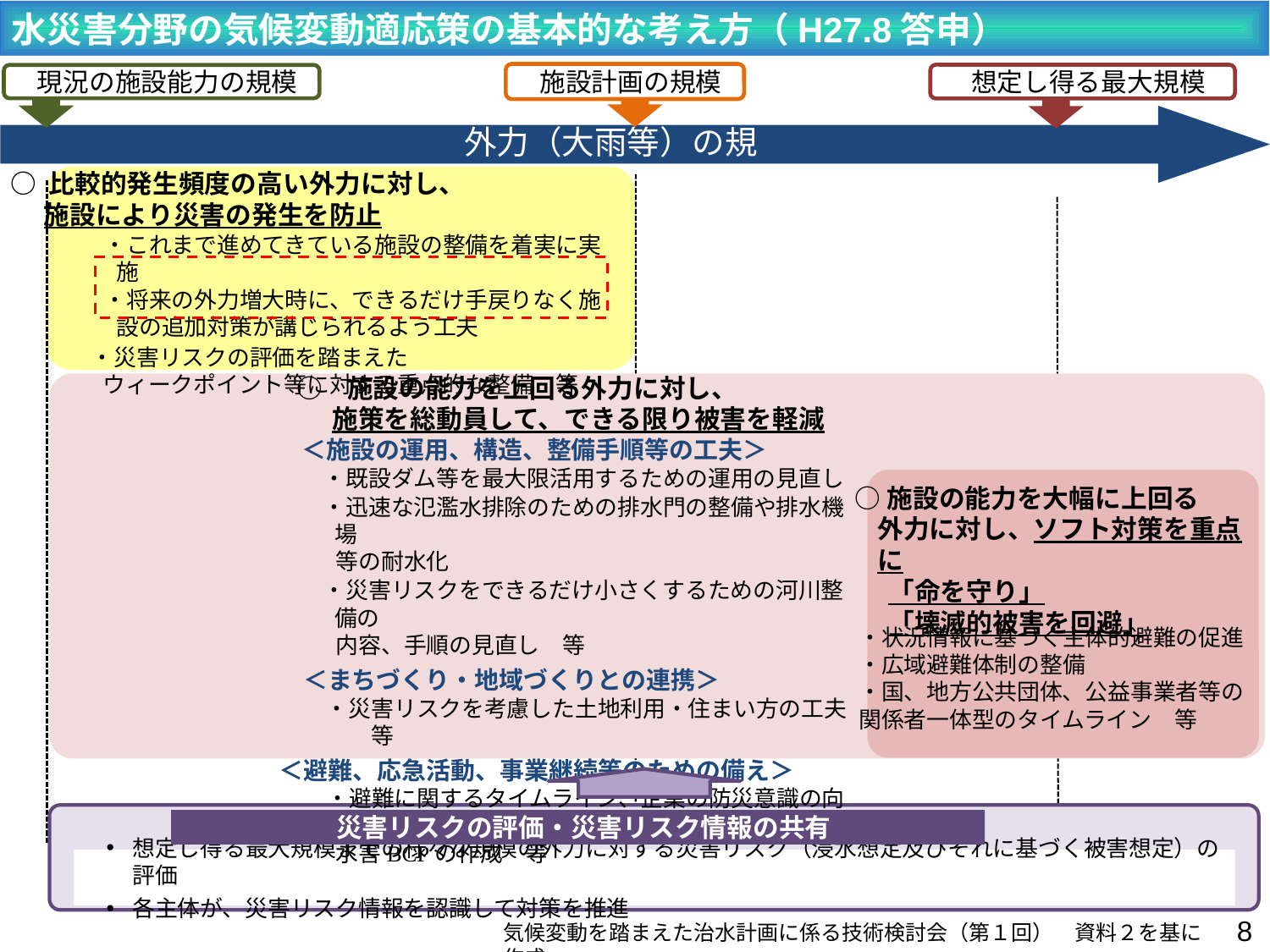

水災害分野の気候変動適応策の基本的な考え方（H27.8答申）
施設計画の規模
想定し得る最大規模
現況の施設能力の規模

外力（大雨等）の規模

○ 比較的発生頻度の高い外力に対し、
施設により災害の発生を防止
・これまで進めてきている施設の整備を着実に実施
・将来の外力増大時に、できるだけ手戻りなく施設の追加対策が講じられるよう工夫
・災害リスクの評価を踏まえた
ウィークポイント等に対する重点的な整備　等

○	施設の能力を上回る外力に対し、
     施策を総動員して、できる限り被害を軽減

＜施設の運用、構造、整備手順等の工夫＞
・既設ダム等を最大限活用するための運用の見直し
・迅速な氾濫水排除のための排水門の整備や排水機場
等の耐水化
・災害リスクをできるだけ小さくするための河川整備の
内容、手順の見直し　等
＜まちづくり・地域づくりとの連携＞
・災害リスクを考慮した土地利用・住まい方の工夫　等
＜避難、応急活動、事業継続等のための備え＞
・避難に関するタイムライン、企業の防災意識の向上、
水害BCPの作成　等

○施設の能力を大幅に上回る
外力に対し、ソフト対策を重点に
「命を守り」
「壊滅的被害を回避」

・状況情報に基づく主体的避難の促進
・広域避難体制の整備
・国、地方公共団体、公益事業者等の
関係者一体型のタイムライン　等

災害リスクの評価・災害リスク情報の共有
想定し得る最大規模までの様々な規模の外力に対する災害リスク（浸水想定及びそれに基づく被害想定）の評価
各主体が、災害リスク情報を認識して対策を推進
8
気候変動を踏まえた治水計画に係る技術検討会（第１回）　資料２を基に作成